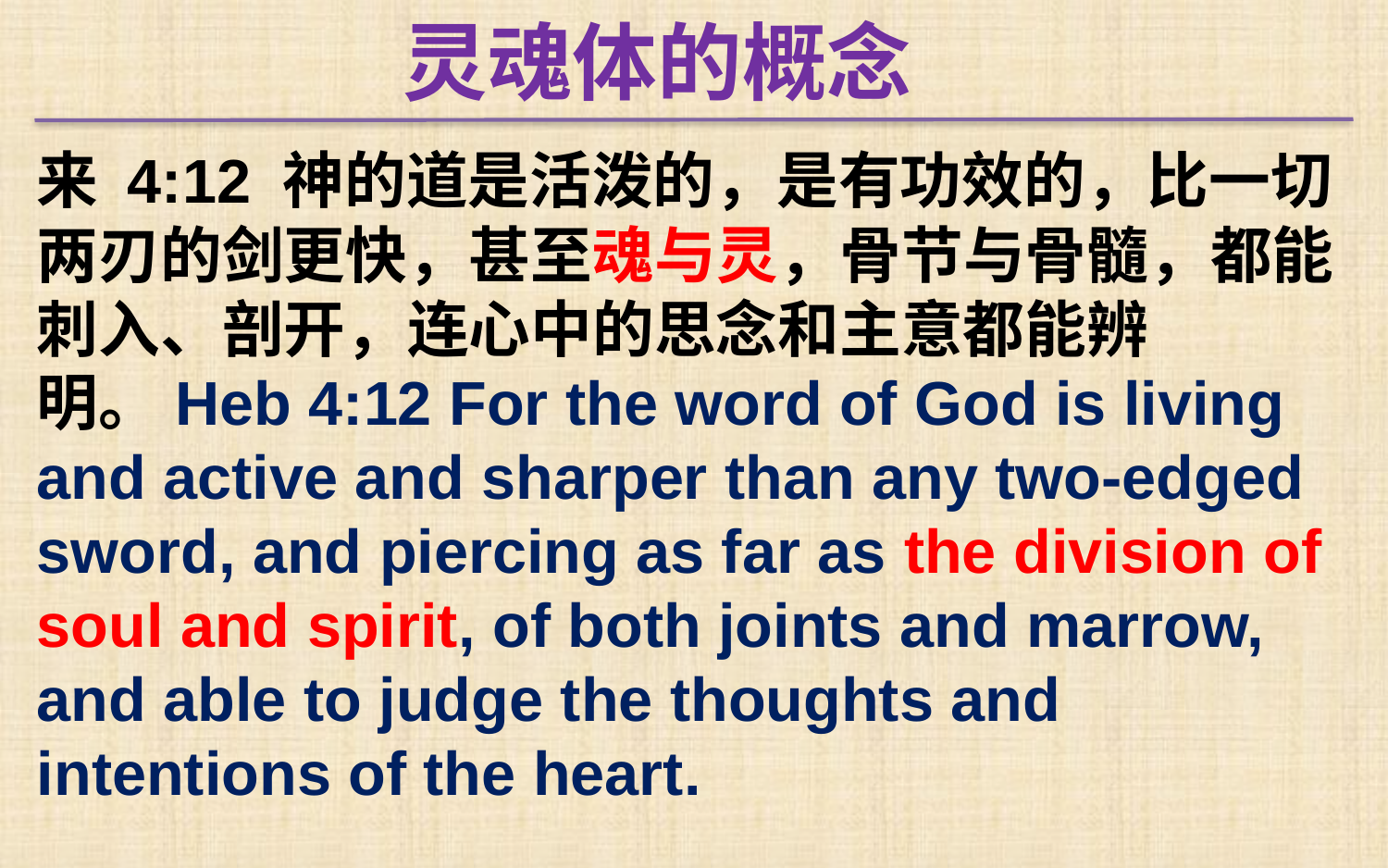

灵魂体的概念
来 4:12 神的道是活泼的，是有功效的，比一切两刃的剑更快，甚至魂与灵，骨节与骨髓，都能刺入、剖开，连心中的思念和主意都能辨明。Heb 4:12 For the word of God is living and active and sharper than any two-edged sword, and piercing as far as the division of soul and spirit, of both joints and marrow, and able to judge the thoughts and intentions of the heart.